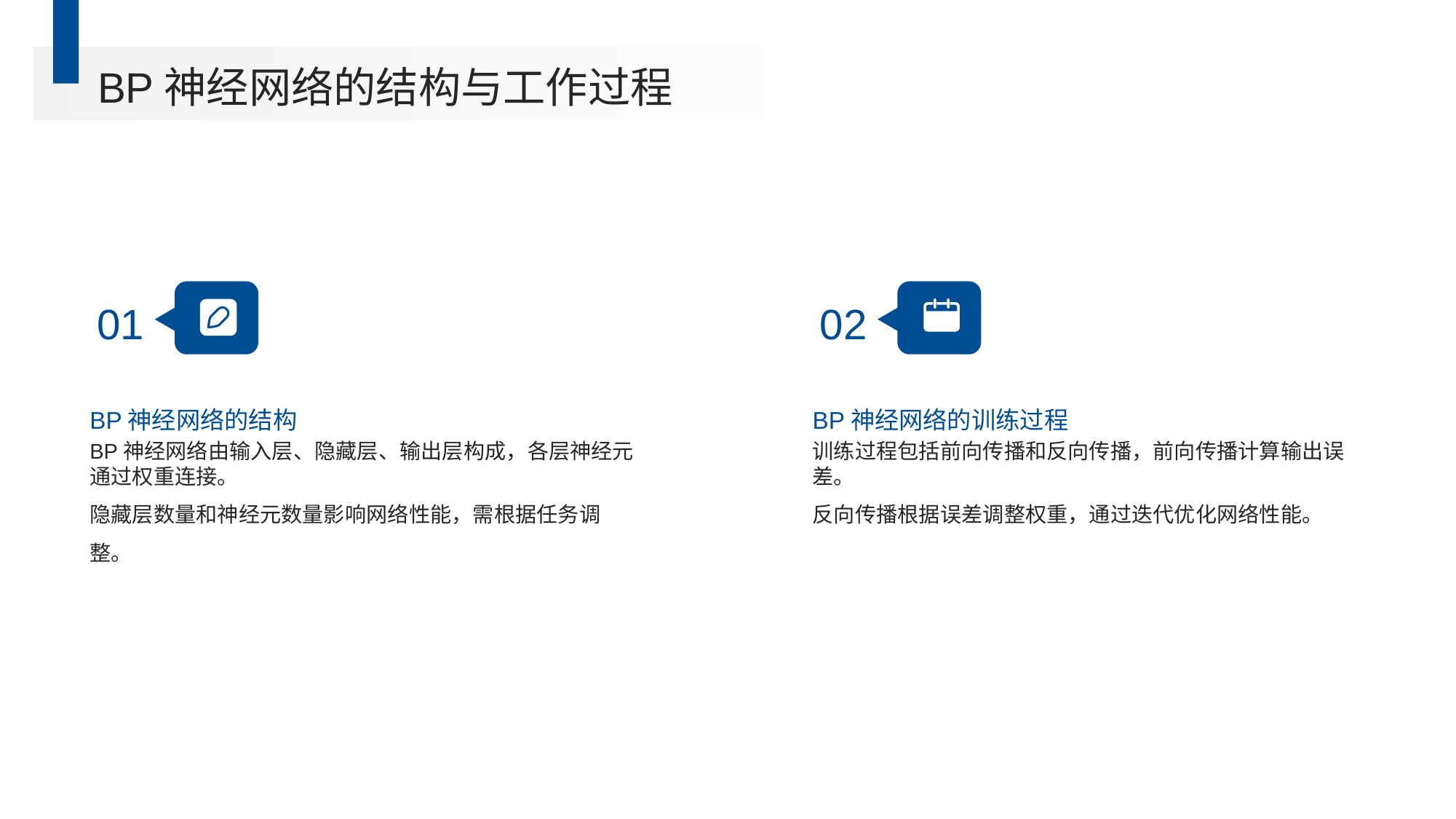

BP神经网络的结构与工作过程

01
02

BP神经网络的结构
BP神经网络的训练过程
BP神经网络由输入层、隐藏层、输出层构成，各层神经元通过权重连接。
隐藏层数量和神经元数量影响网络性能，需根据任务调整。
训练过程包括前向传播和反向传播，前向传播计算输出误差。
反向传播根据误差调整权重，通过迭代优化网络性能。